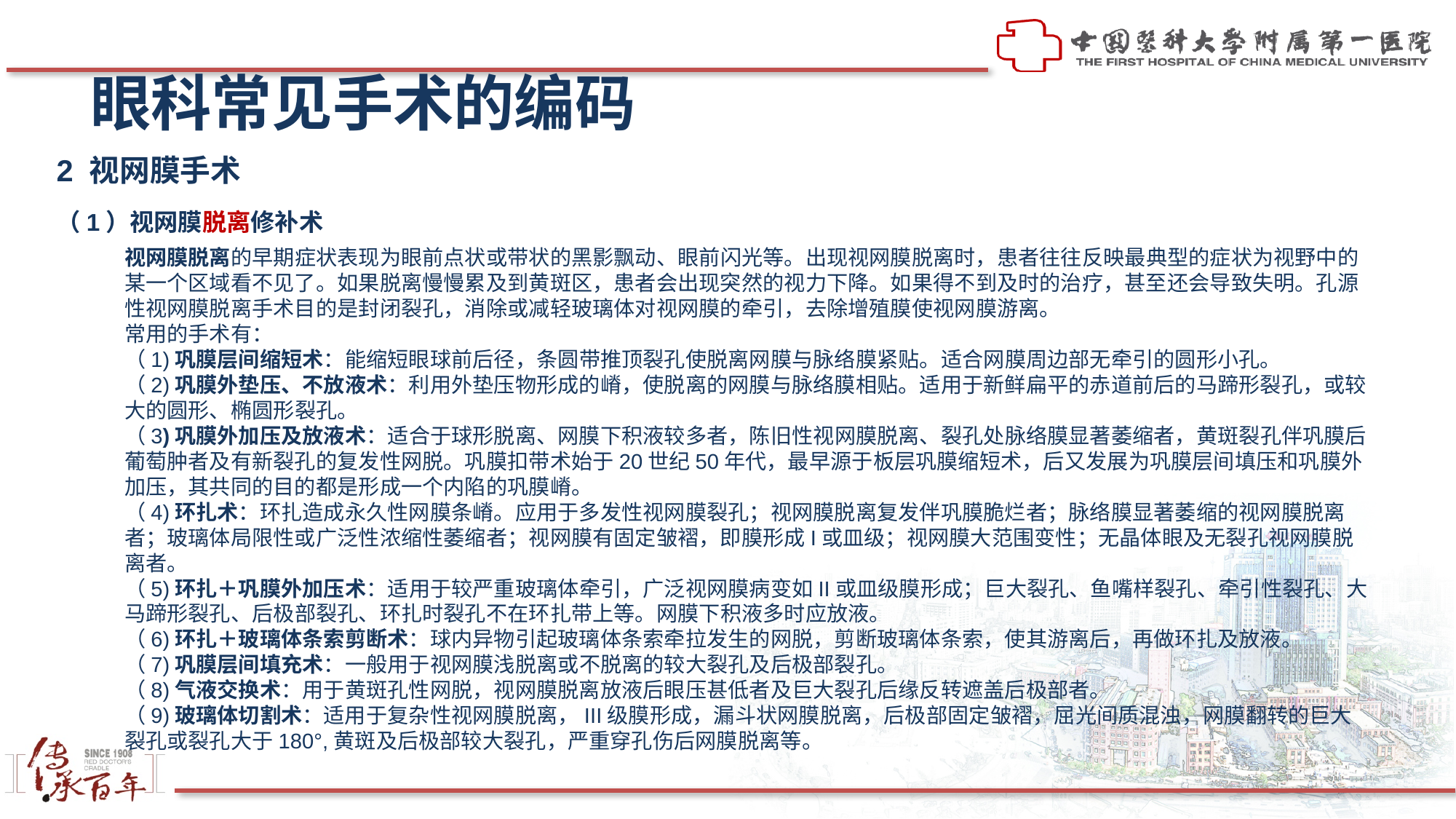

眼科常见手术的编码
2 视网膜手术
（1）视网膜脱离修补术

视网膜脱离的早期症状表现为眼前点状或带状的黑影飘动、眼前闪光等。出现视网膜脱离时，患者往往反映最典型的症状为视野中的某一个区域看不见了。如果脱离慢慢累及到黄斑区，患者会出现突然的视力下降。如果得不到及时的治疗，甚至还会导致失明。孔源性视网膜脱离手术目的是封闭裂孔，消除或减轻玻璃体对视网膜的牵引，去除增殖膜使视网膜游离。
常用的手术有：
（1)巩膜层间缩短术：能缩短眼球前后径，条圆带推顶裂孔使脱离网膜与脉络膜紧贴。适合网膜周边部无牵引的圆形小孔。
（2)巩膜外垫压、不放液术：利用外垫压物形成的嵴，使脱离的网膜与脉络膜相贴。适用于新鲜扁平的赤道前后的马蹄形裂孔，或较大的圆形、椭圆形裂孔。
（3)巩膜外加压及放液术：适合于球形脱离、网膜下积液较多者，陈旧性视网膜脱离、裂孔处脉络膜显著萎缩者，黄斑裂孔伴巩膜后葡萄肿者及有新裂孔的复发性网脱。巩膜扣带术始于20世纪50年代，最早源于板层巩膜缩短术，后又发展为巩膜层间填压和巩膜外加压，其共同的目的都是形成一个内陷的巩膜嵴。
（4)环扎术：环扎造成永久性网膜条嵴。应用于多发性视网膜裂孔；视网膜脱离复发伴巩膜脆烂者；脉络膜显著萎缩的视网膜脱离者；玻璃体局限性或广泛性浓缩性萎缩者；视网膜有固定皱褶，即膜形成I或皿级；视网膜大范围变性；无晶体眼及无裂孔视网膜脱离者。
（5)环扎＋巩膜外加压术：适用于较严重玻璃体牵引，广泛视网膜病变如II或皿级膜形成；巨大裂孔、鱼嘴样裂孔、牵引性裂孔、大马蹄形裂孔、后极部裂孔、环扎时裂孔不在环扎带上等。网膜下积液多时应放液。
（6)环扎＋玻璃体条索剪断术：球内异物引起玻璃体条索牵拉发生的网脱，剪断玻璃体条索，使其游离后，再做环扎及放液。
（7)巩膜层间填充术：一般用于视网膜浅脱离或不脱离的较大裂孔及后极部裂孔。
（8)气液交换术：用于黄斑孔性网脱，视网膜脱离放液后眼压甚低者及巨大裂孔后缘反转遮盖后极部者。
（9)玻璃体切割术：适用于复杂性视网膜脱离，III级膜形成，漏斗状网膜脱离，后极部固定皱褶，屈光间质混浊，网膜翻转的巨大裂孔或裂孔大于180°,黄斑及后极部较大裂孔，严重穿孔伤后网膜脱离等。